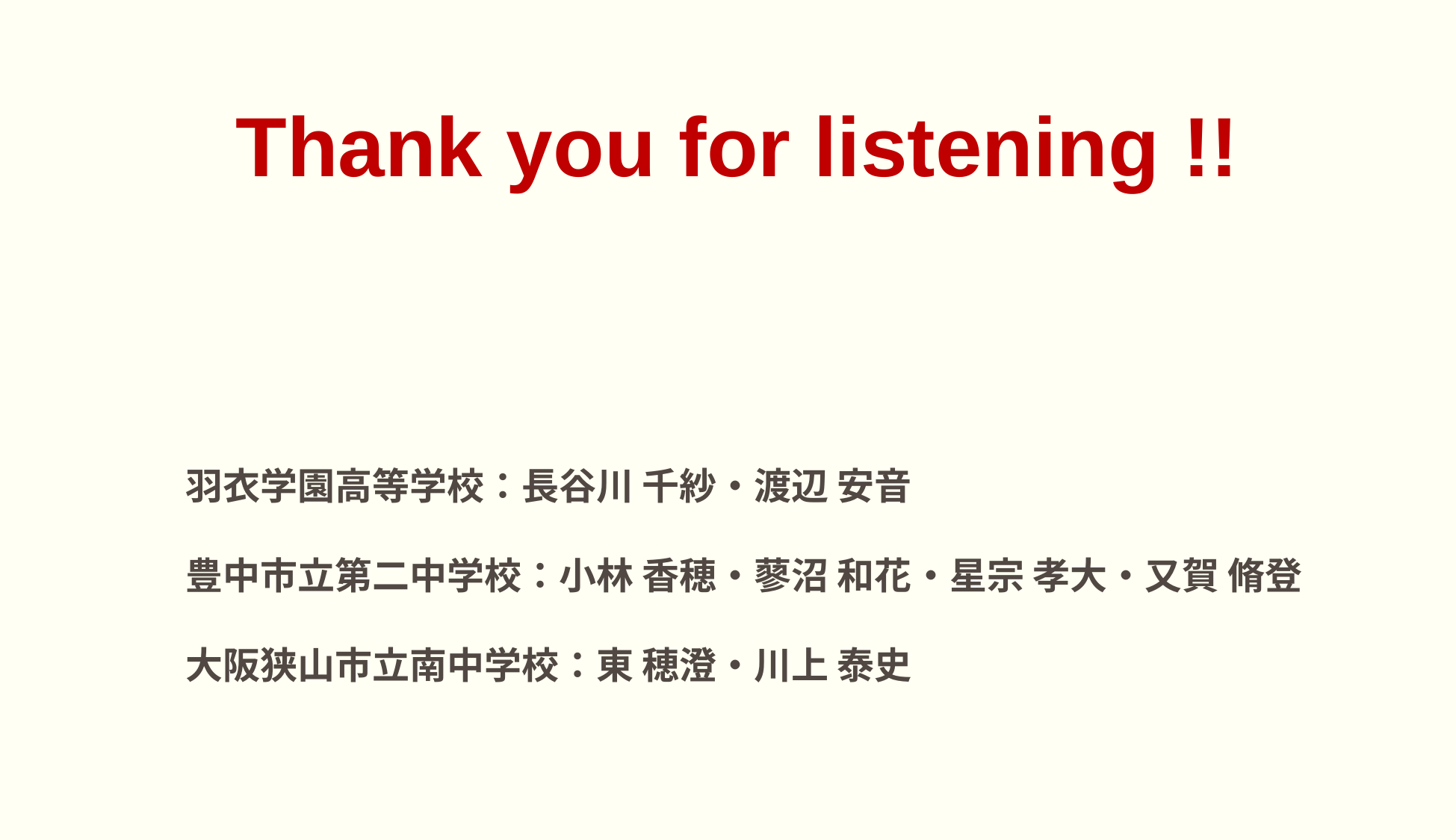

Thank you for listening !!
羽衣学園高等学校：長谷川 千紗・渡辺 安音

豊中市立第二中学校：小林 香穂・蓼沼 和花・星宗 孝大・又賀 脩登

大阪狭山市立南中学校：東 穂澄・川上 泰史